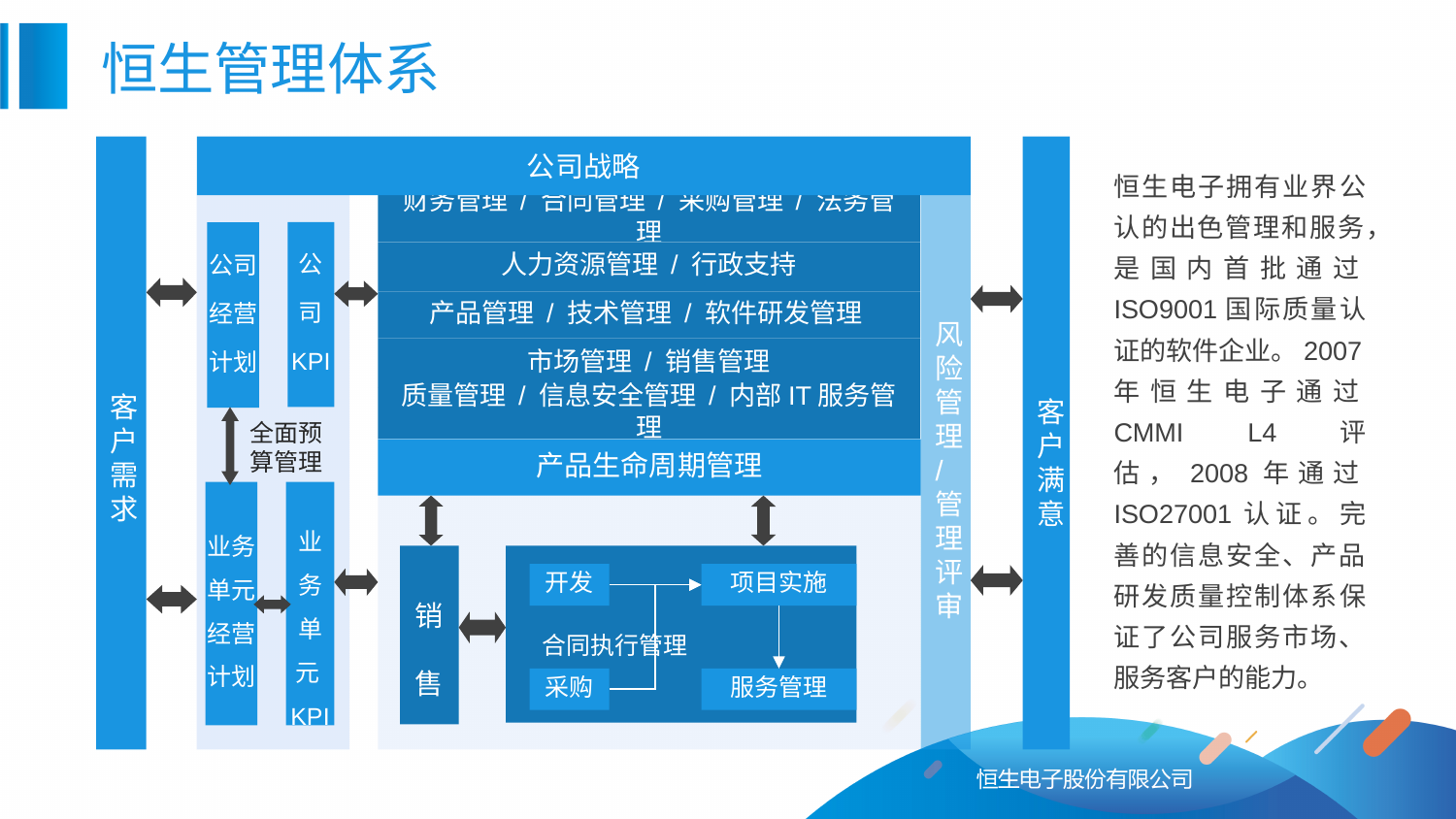

恒生管理体系

客户需求
公司战略

客户满意

恒生电子拥有业界公认的出色管理和服务，是国内首批通过ISO9001国际质量认证的软件企业。2007年恒生电子通过CMMI L4评估，2008年通过ISO27001认证。完善的信息安全、产品研发质量控制体系保证了公司服务市场、服务客户的能力。

财务管理 / 合同管理 / 采购管理 / 法务管理
风险管理/管理评审
公司

经营

计划
公

司

KPI
人力资源管理 / 行政支持

产品管理 / 技术管理 / 软件研发管理
市场管理 / 销售管理
质量管理 / 信息安全管理 / 内部IT服务管理

全面预算管理

产品生命周期管理
业务单元经营计划
业务单元KPI

销

售

   合同执行管理
开发
项目实施

采购
服务管理